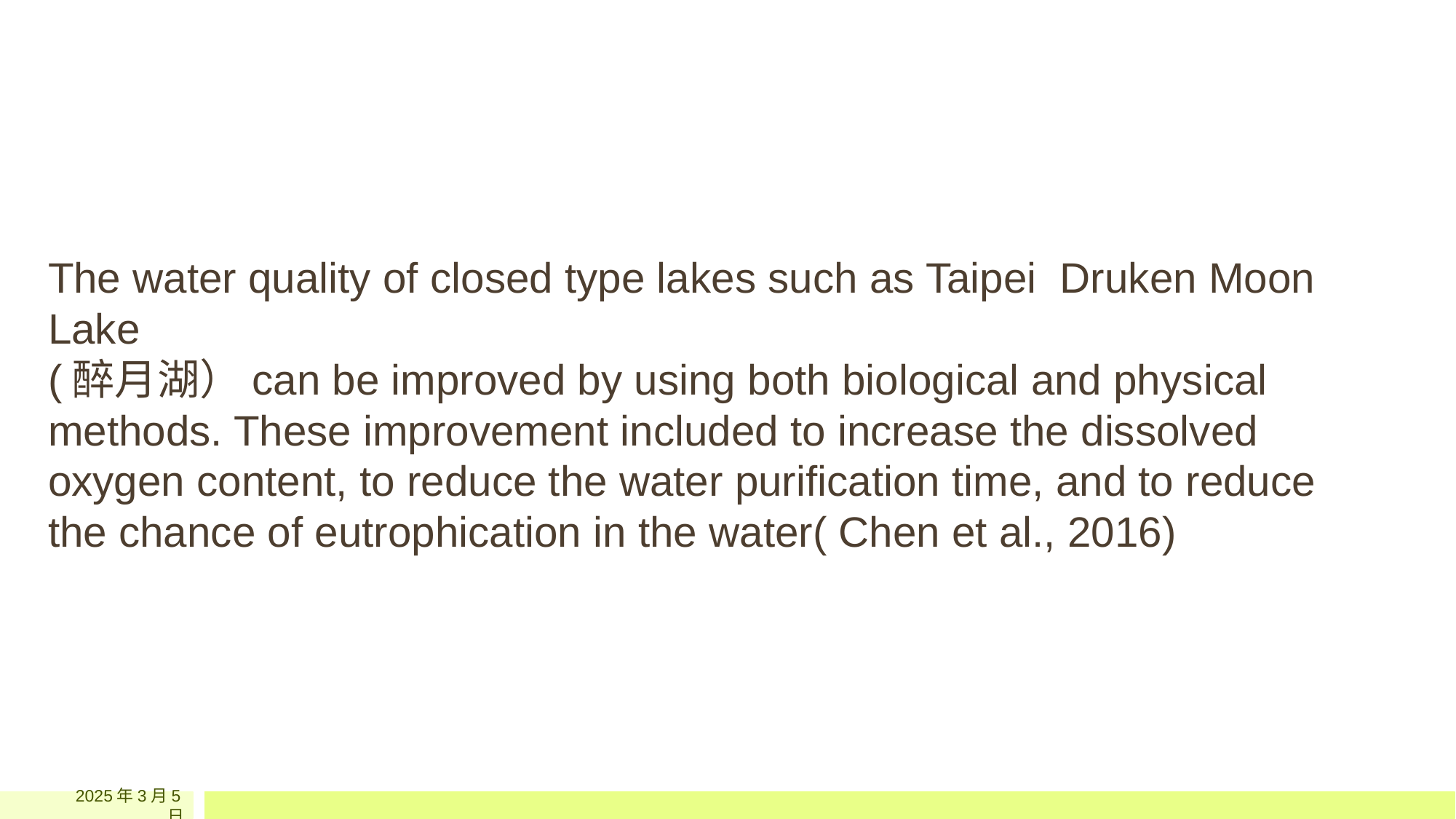

#

The water quality of closed type lakes such as Taipei  Druken Moon Lake
(醉月湖）can be improved by using both biological and physical methods. These improvement included to increase the dissolved oxygen content, to reduce the water purification time, and to reduce the chance of eutrophication in the water( Chen et al., 2016)
2025年3月5日